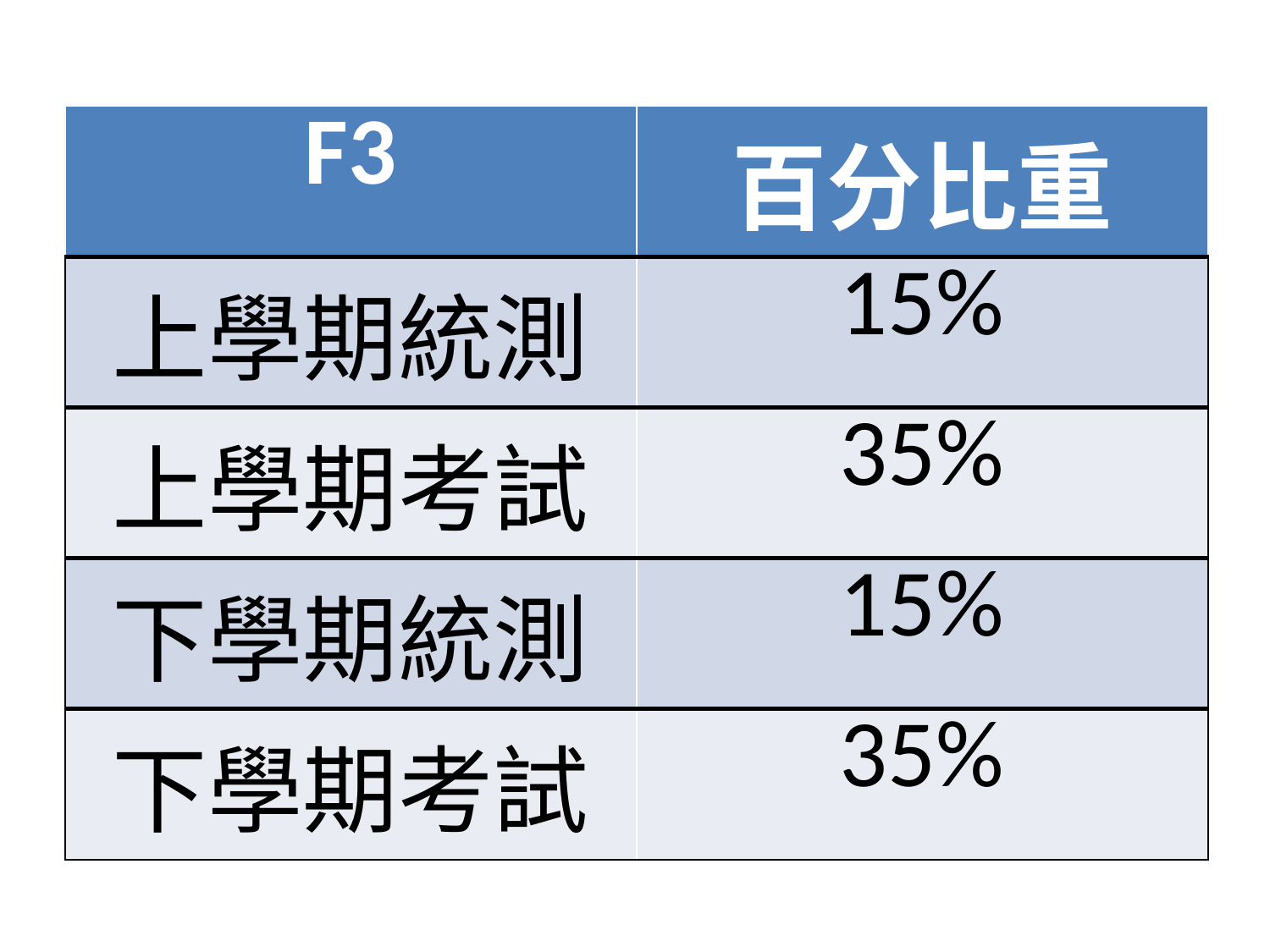

| F3 | 百分比重 |
| --- | --- |
| 上學期統測 | 15% |
| 上學期考試 | 35% |
| 下學期統測 | 15% |
| 下學期考試 | 35% |